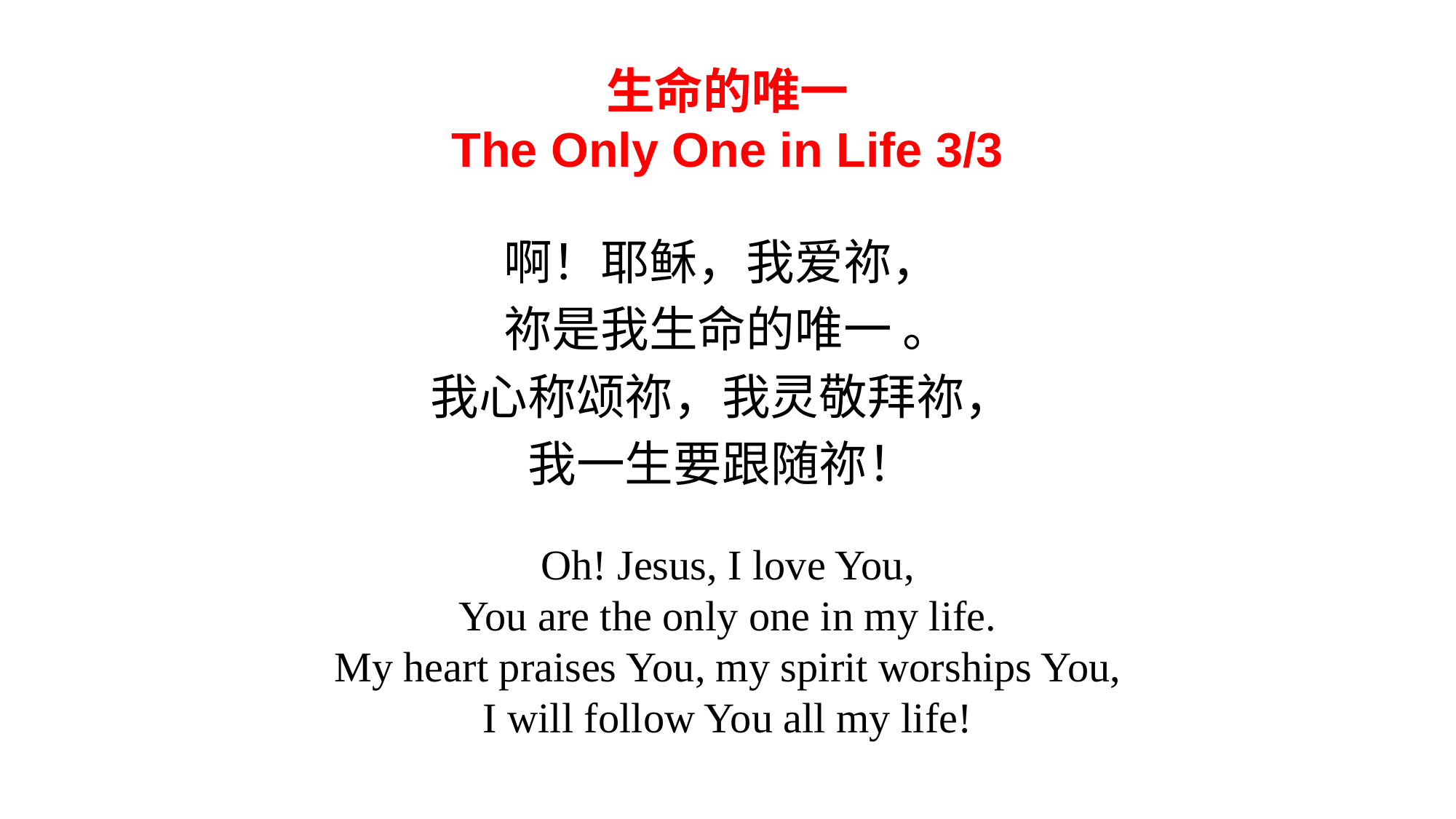

生命的唯一
The Only One in Life 3/3
啊！耶稣，我爱祢，
祢是我生命的唯一 。
我心称颂祢，我灵敬拜祢，
我一生要跟随祢！

Oh! Jesus, I love You,
You are the only one in my life.
My heart praises You, my spirit worships You,
I will follow You all my life!